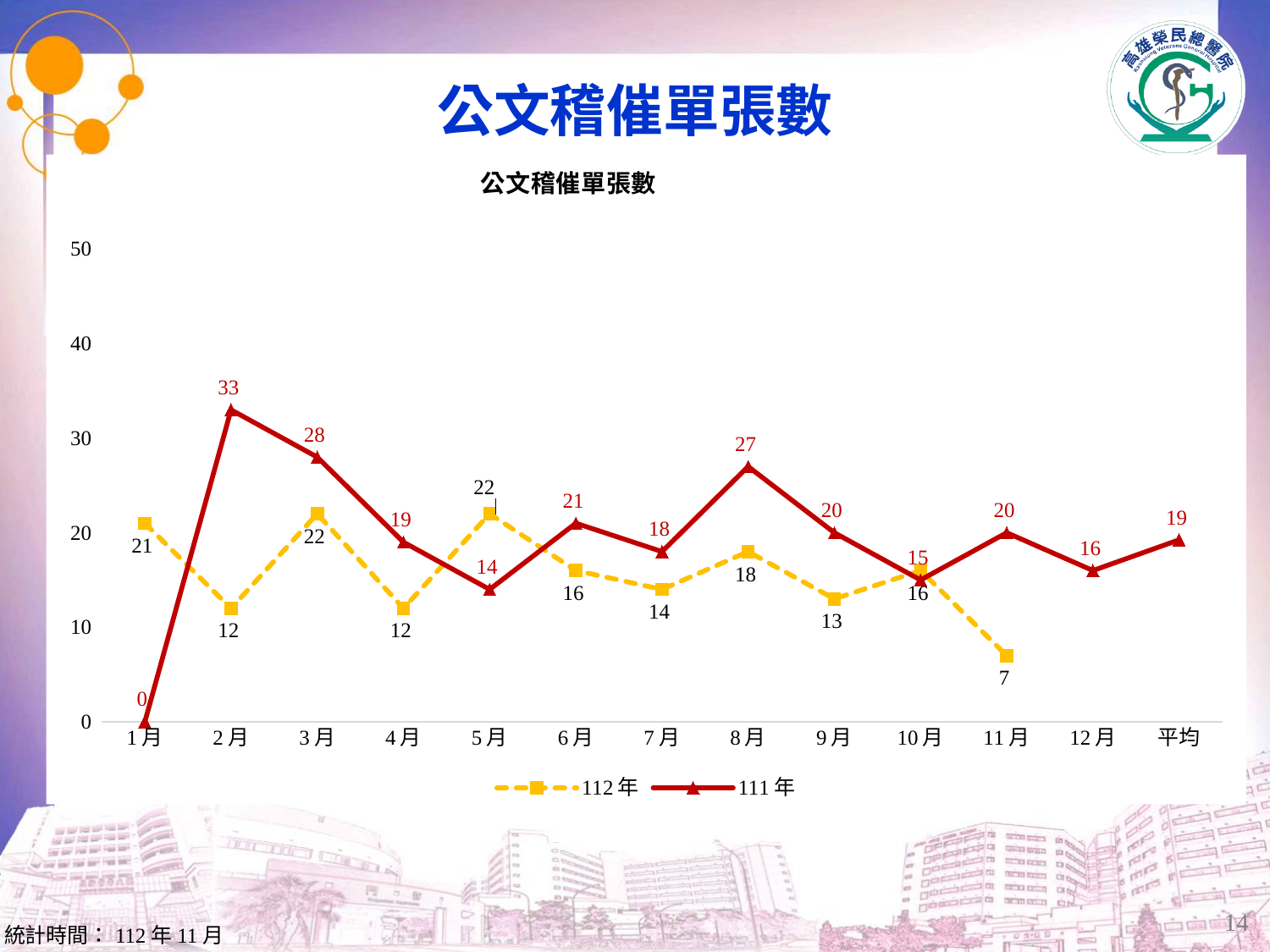

# 公文稽催單張數

### Chart: 公文稽催單張數

| Category |  |  |
|---|---|---|
| 1月 | 21.0 | 0.0 |
| 2月 | 12.0 | 33.0 |
| 3月 | 22.0 | 28.0 |
| 4月 | 12.0 | 19.0 |
| 5月 | 22.0 | 14.0 |
| 6月 | 16.0 | 21.0 |
| 7月 | 14.0 | 18.0 |
| 8月 | 18.0 | 27.0 |
| 9月 | 13.0 | 20.0 |
| 10月 | 16.0 | 15.0 |
| 11月 | 7.0 | 20.0 |
| 12月 | None | 16.0 |
| 平均 | None | 19.25 |
14
統計時間：112年11月